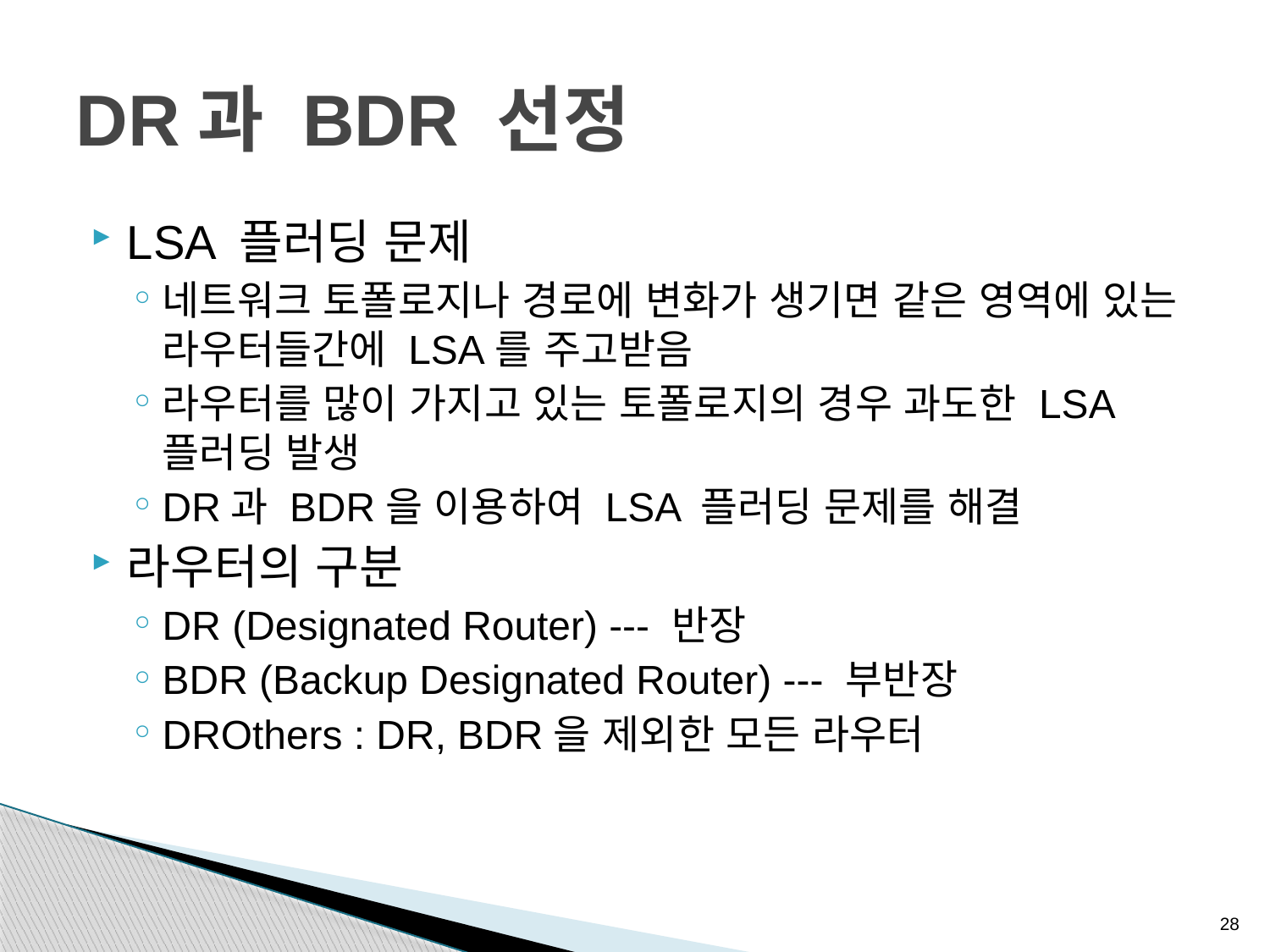

# DR과 BDR 선정
LSA 플러딩 문제
네트워크 토폴로지나 경로에 변화가 생기면 같은 영역에 있는 라우터들간에 LSA를 주고받음
라우터를 많이 가지고 있는 토폴로지의 경우 과도한 LSA 플러딩 발생
DR과 BDR을 이용하여 LSA 플러딩 문제를 해결
라우터의 구분
DR (Designated Router) --- 반장
BDR (Backup Designated Router) --- 부반장
DROthers : DR, BDR을 제외한 모든 라우터
28